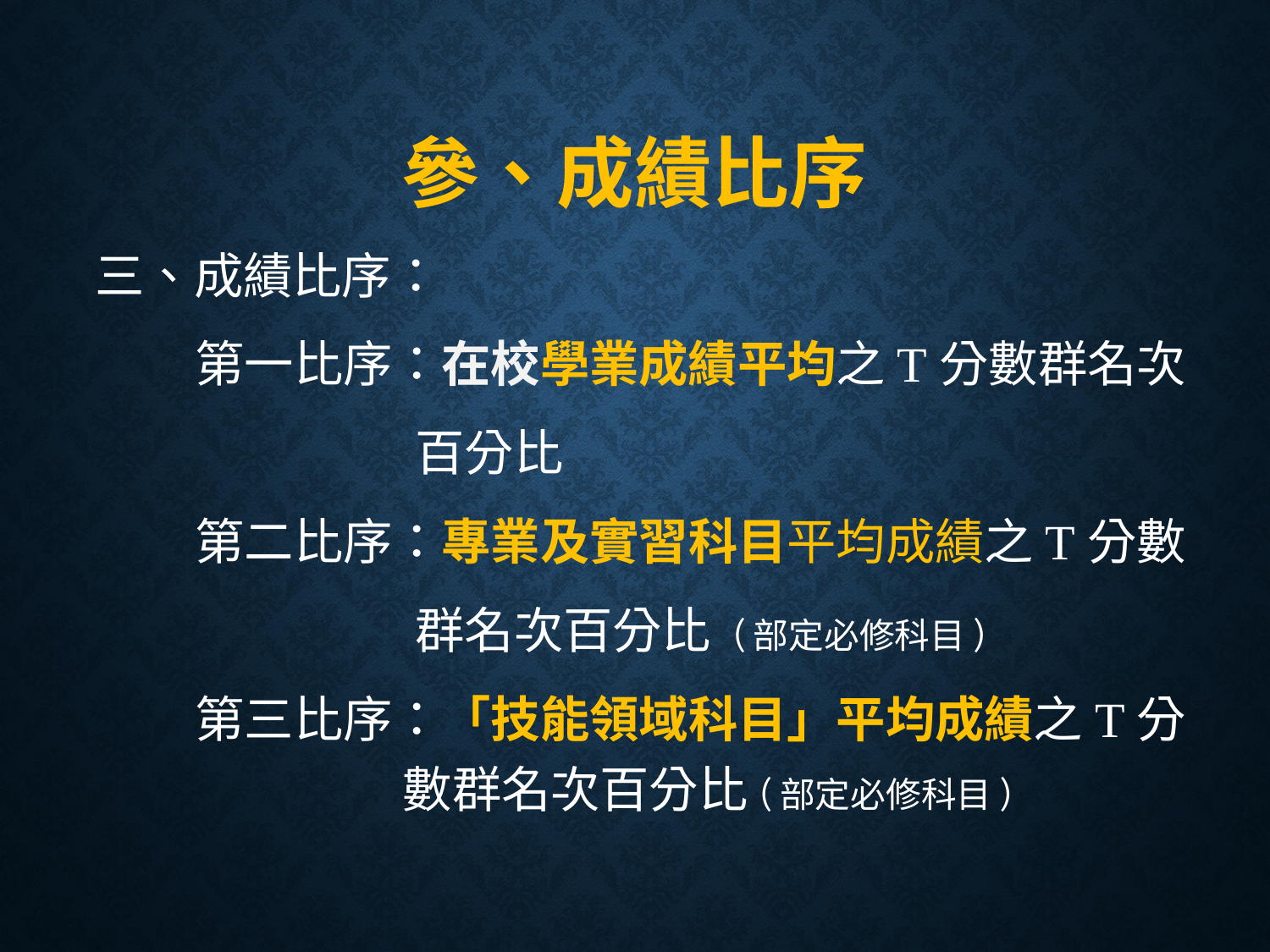

# 參、成績比序
三、成績比序：
        第一比序：在校學業成績平均之T分數群名次
                            百分比
        第二比序：專業及實習科目平均成績之T分數
                            群名次百分比 (部定必修科目)
        第三比序：「技能領域科目」平均成績之T分
                            數群名次百分比(部定必修科目)